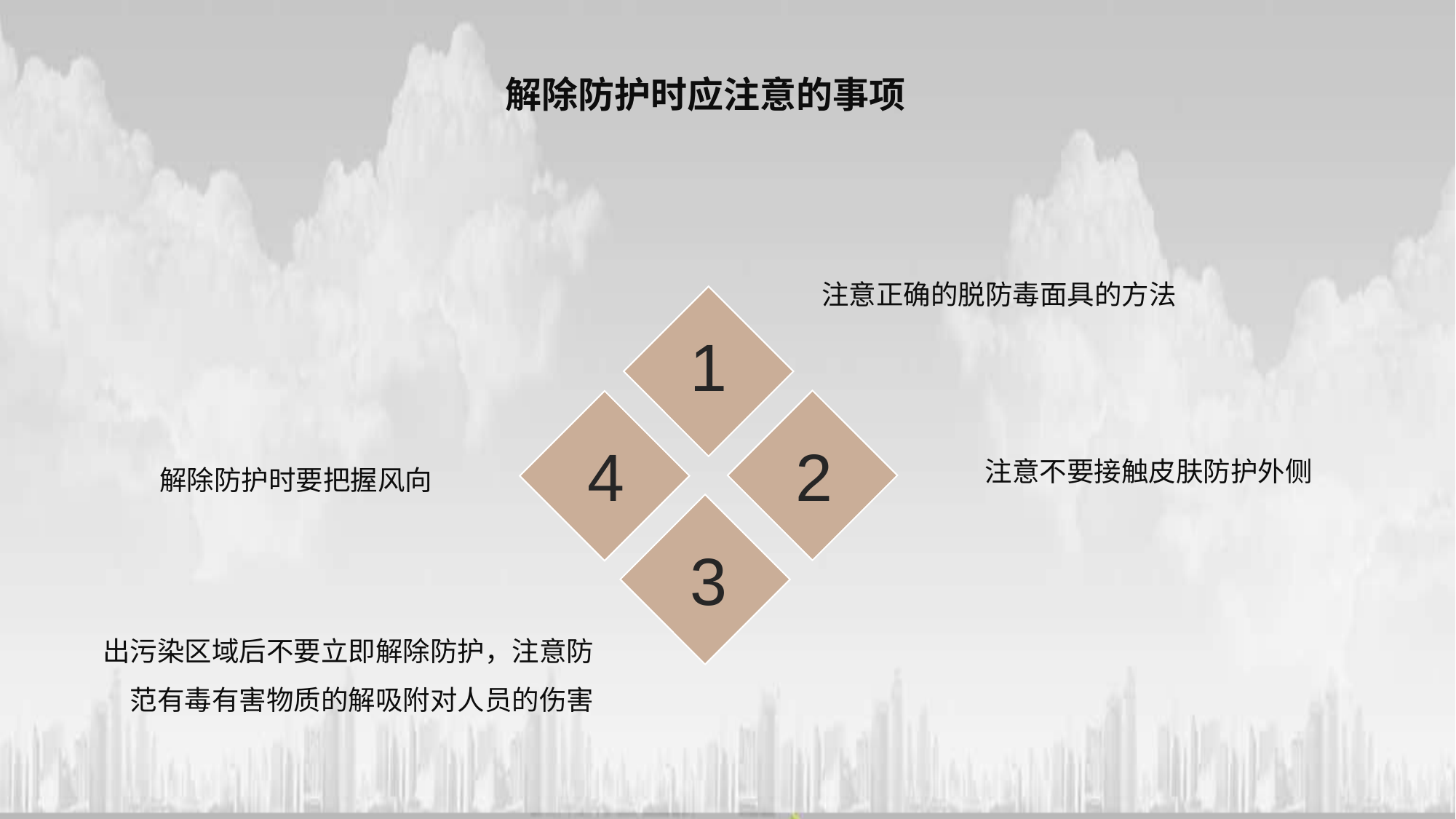

解除防护时应注意的事项
注意正确的脱防毒面具的方法

1

4
2
注意不要接触皮肤防护外侧
解除防护时要把握风向

3
出污染区域后不要立即解除防护，注意防范有毒有害物质的解吸附对人员的伤害